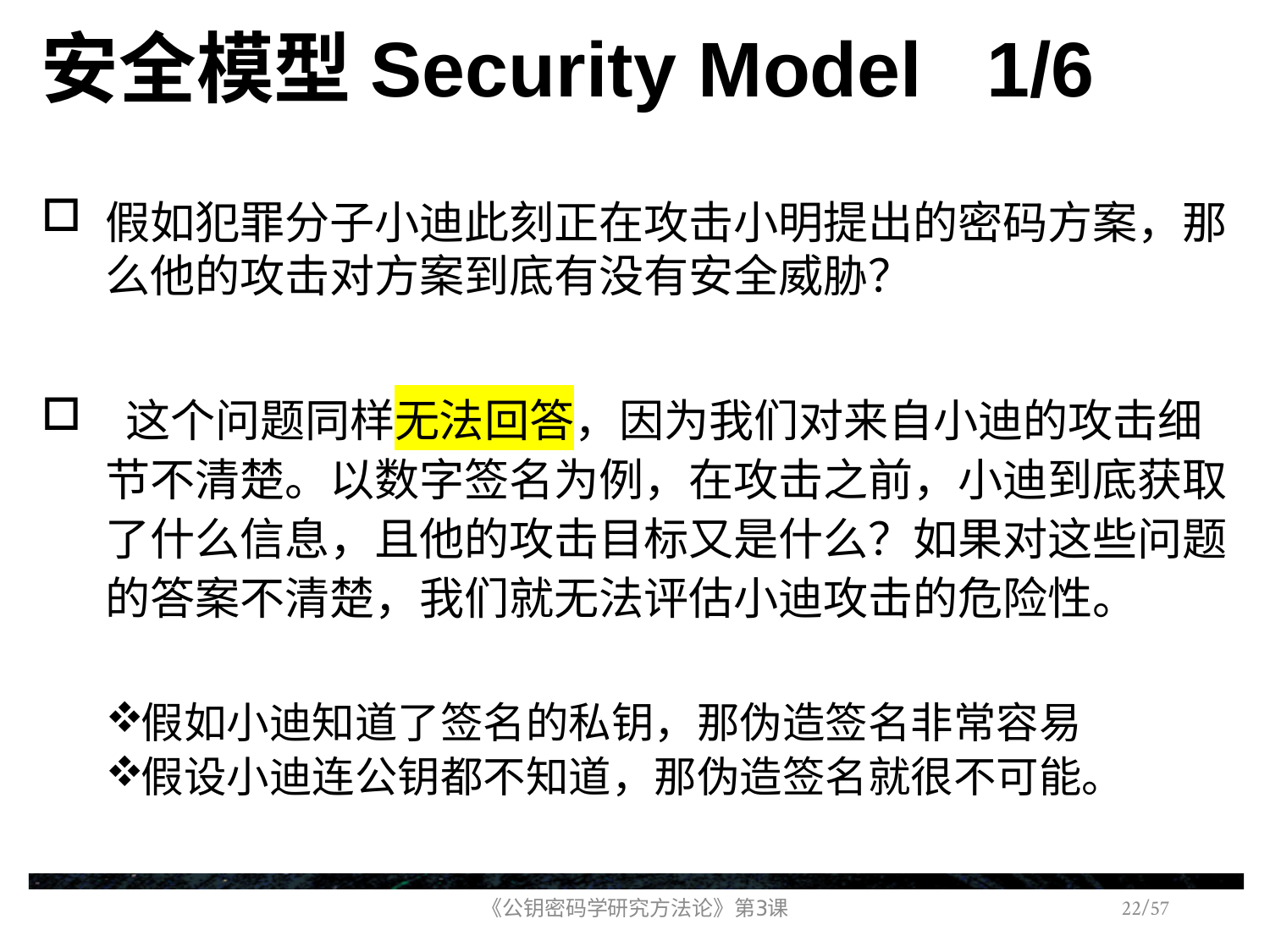

# 安全模型Security Model   1/6
假如犯罪分子小迪此刻正在攻击小明提出的密码方案，那么他的攻击对方案到底有没有安全威胁？

 这个问题同样无法回答，因为我们对来自小迪的攻击细节不清楚。以数字签名为例，在攻击之前，小迪到底获取了什么信息，且他的攻击目标又是什么？如果对这些问题的答案不清楚，我们就无法评估小迪攻击的危险性。

假如小迪知道了签名的私钥，那伪造签名非常容易
假设小迪连公钥都不知道，那伪造签名就很不可能。
《公钥密码学研究方法论》第3课
22/57